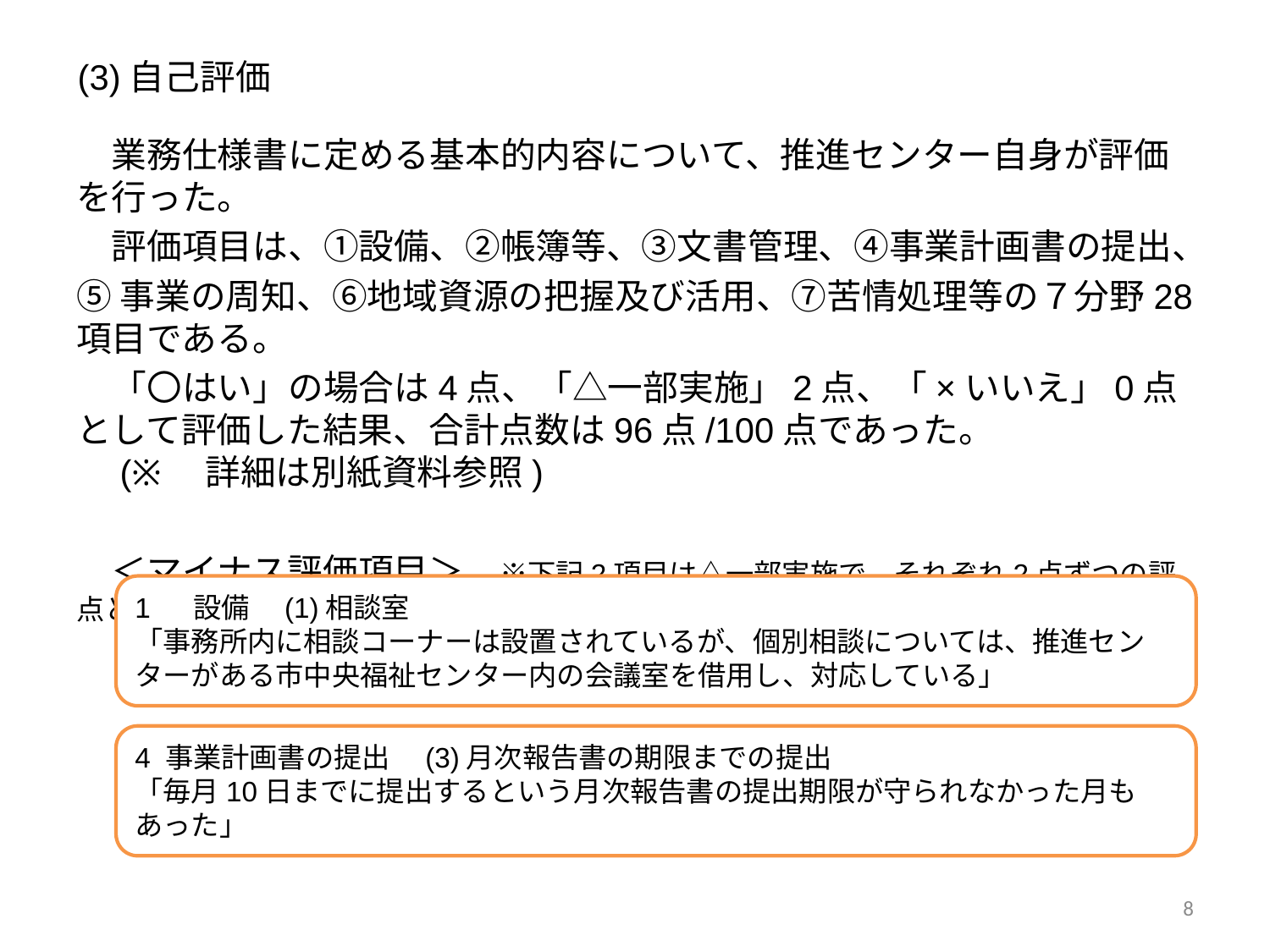

# (3)自己評価
　業務仕様書に定める基本的内容について、推進センター自身が評価を行った。
　評価項目は、①設備、②帳簿等、③文書管理、④事業計画書の提出、
⑤事業の周知、⑥地域資源の把握及び活用、⑦苦情処理等の７分野28項目である。
　「〇はい」の場合は4点、「△一部実施」2点、「×いいえ」0点として評価した結果、合計点数は96点/100点であった。　　　　　　(※　詳細は別紙資料参照)

　＜マイナス評価項目＞　※下記2項目は△一部実施で、それぞれ2点ずつの評点となった

1 　設備　(1)相談室
「事務所内に相談コーナーは設置されているが、個別相談については、推進センターがある市中央福祉センター内の会議室を借用し、対応している」
4 事業計画書の提出　(3)月次報告書の期限までの提出
「毎月10日までに提出するという月次報告書の提出期限が守られなかった月もあった」
8